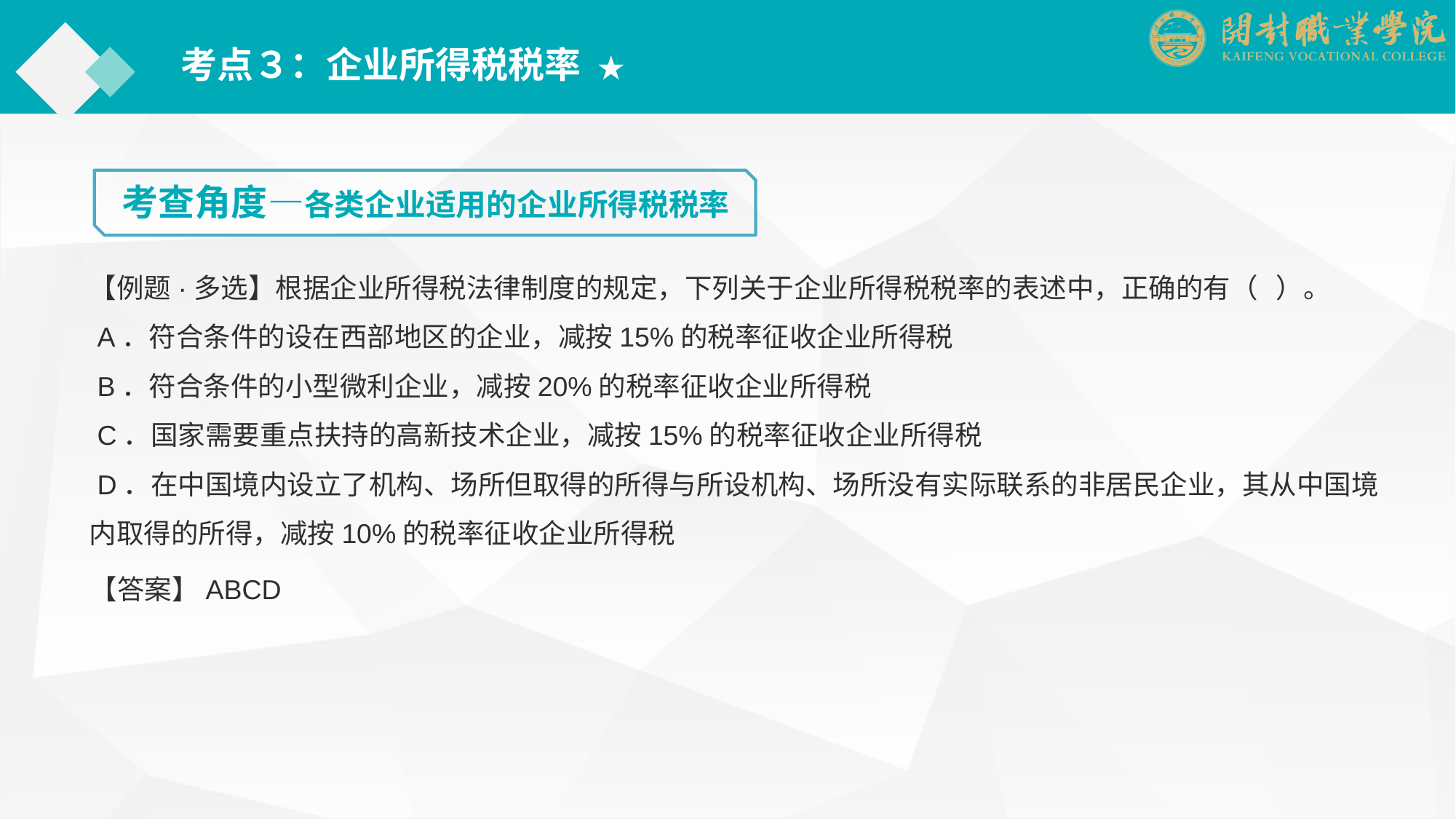

考点３：企业所得税税率  ★

考查角度—各类企业适用的企业所得税税率
【例题·多选】根据企业所得税法律制度的规定，下列关于企业所得税税率的表述中，正确的有（   ）。
 A．符合条件的设在西部地区的企业，减按15%的税率征收企业所得税
 B．符合条件的小型微利企业，减按20%的税率征收企业所得税
 C．国家需要重点扶持的高新技术企业，减按15%的税率征收企业所得税
 D．在中国境内设立了机构、场所但取得的所得与所设机构、场所没有实际联系的非居民企业，其从中国境内取得的所得，减按10%的税率征收企业所得税
【答案】ABCD